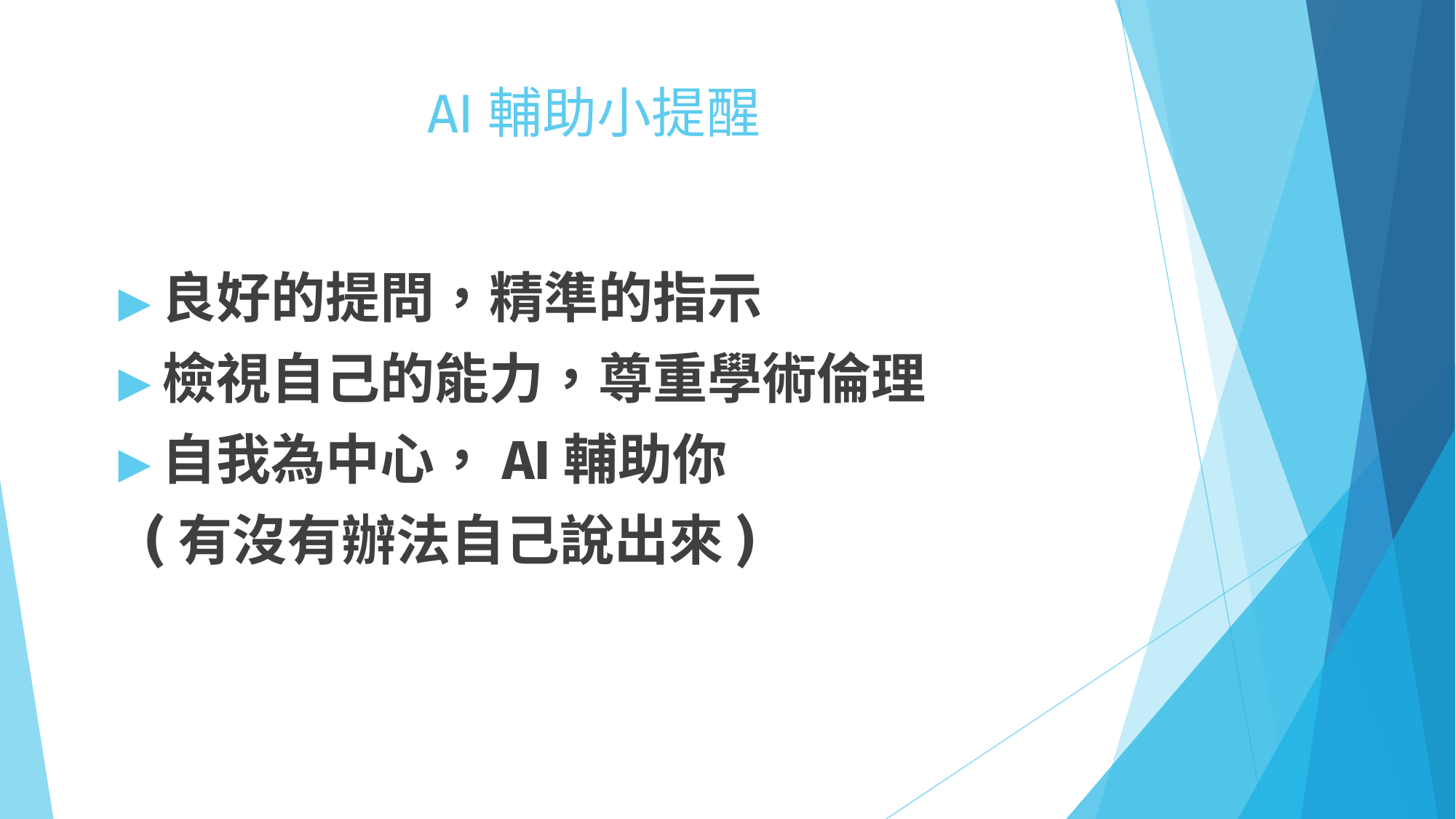

# AI輔助小提醒
良好的提問，精準的指示
檢視自己的能力，尊重學術倫理
自我為中心，AI輔助你
   (有沒有辦法自己說出來)